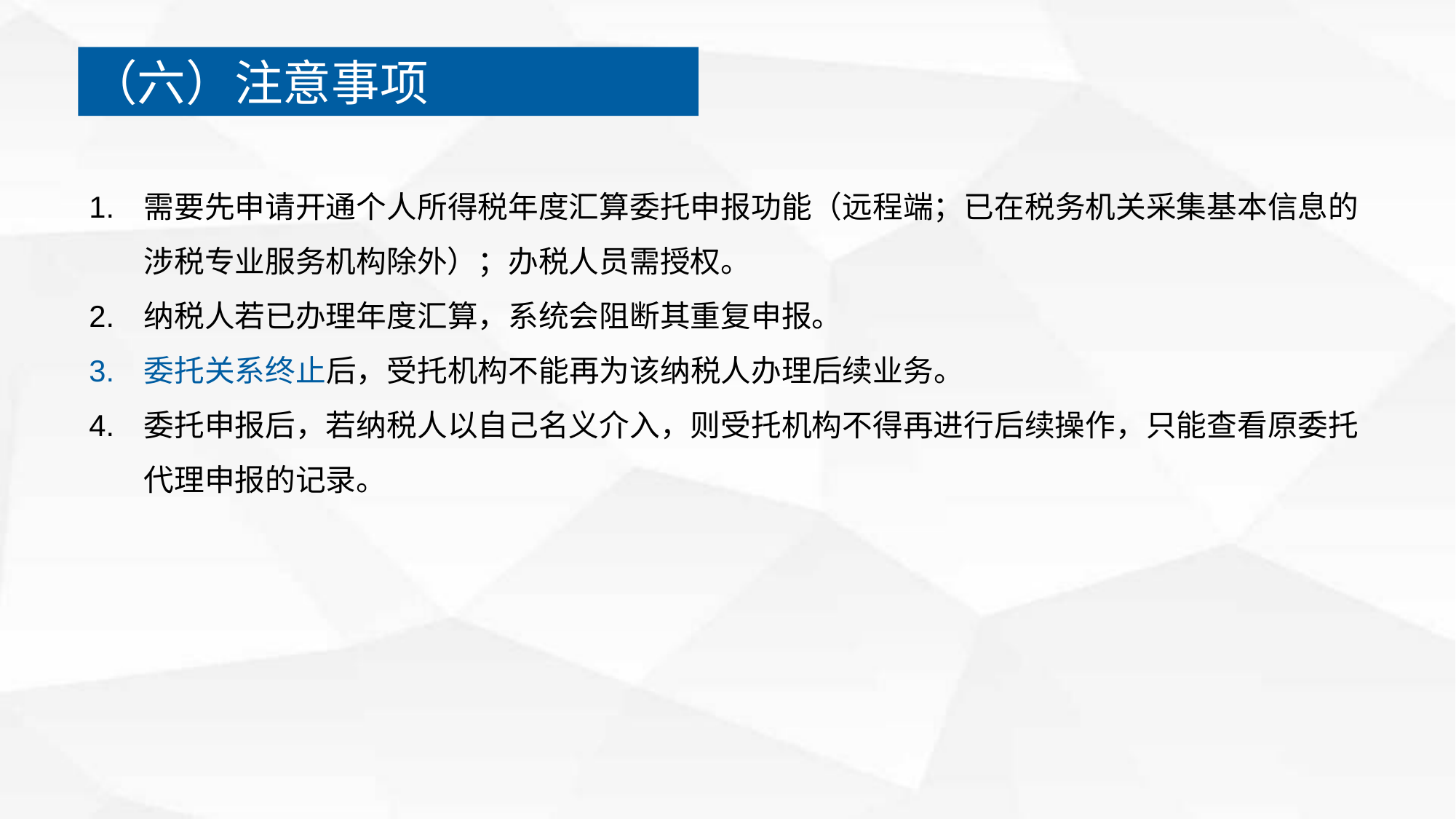

（六）注意事项
需要先申请开通个人所得税年度汇算委托申报功能（远程端；已在税务机关采集基本信息的涉税专业服务机构除外）；办税人员需授权。
纳税人若已办理年度汇算，系统会阻断其重复申报。
委托关系终止后，受托机构不能再为该纳税人办理后续业务。
委托申报后，若纳税人以自己名义介入，则受托机构不得再进行后续操作，只能查看原委托代理申报的记录。